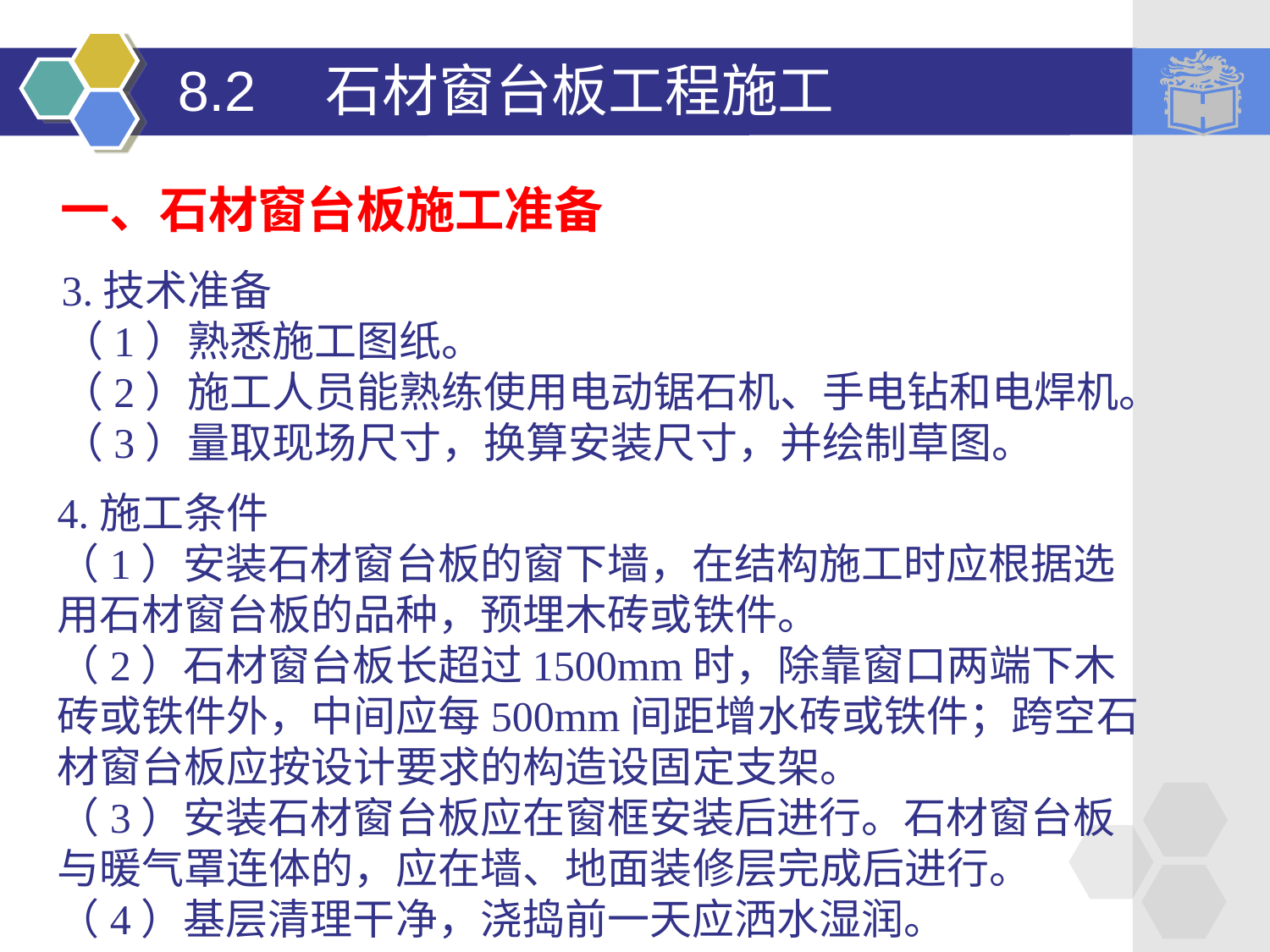

# 8.2　石材窗台板工程施工
一、石材窗台板施工准备
3.技术准备
（1）熟悉施工图纸。
（2）施工人员能熟练使用电动锯石机、手电钻和电焊机。
（3）量取现场尺寸，换算安装尺寸，并绘制草图。
4.施工条件
（1）安装石材窗台板的窗下墙，在结构施工时应根据选用石材窗台板的品种，预埋木砖或铁件。
（2）石材窗台板长超过1500mm时，除靠窗口两端下木砖或铁件外，中间应每500mm间距增水砖或铁件；跨空石材窗台板应按设计要求的构造设固定支架。
（3）安装石材窗台板应在窗框安装后进行。石材窗台板与暖气罩连体的，应在墙、地面装修层完成后进行。
（4）基层清理干净，浇捣前一天应洒水湿润。